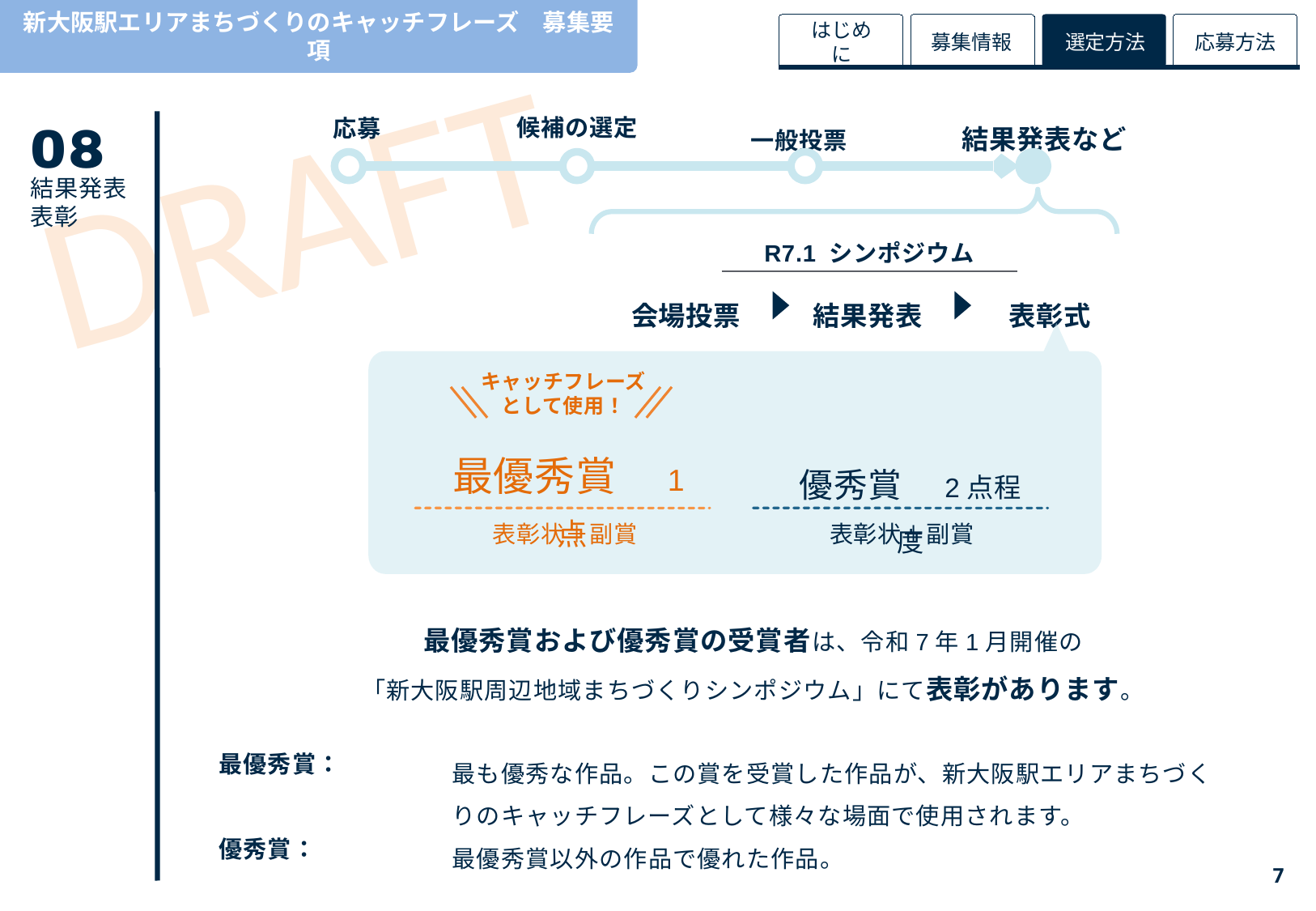

選定方法
応募方法

募集情報

はじめに
一般投票
結果発表など

候補の選定
応募
08

結果発表
表彰
R7.1 シンポジウム
会場投票
結果発表
表彰式

キャッチフレーズ
として使用！
最優秀賞　1点
優秀賞　2点程度

表彰状＋副賞
表彰状＋副賞
最優秀賞および優秀賞の受賞者は、令和7年1月開催の
「新大阪駅周辺地域まちづくりシンポジウム」にて表彰があります。
最も優秀な作品。この賞を受賞した作品が、新大阪駅エリアまちづくりのキャッチフレーズとして様々な場面で使用されます。
最優秀賞以外の作品で優れた作品。
最優秀賞：

優秀賞：
7